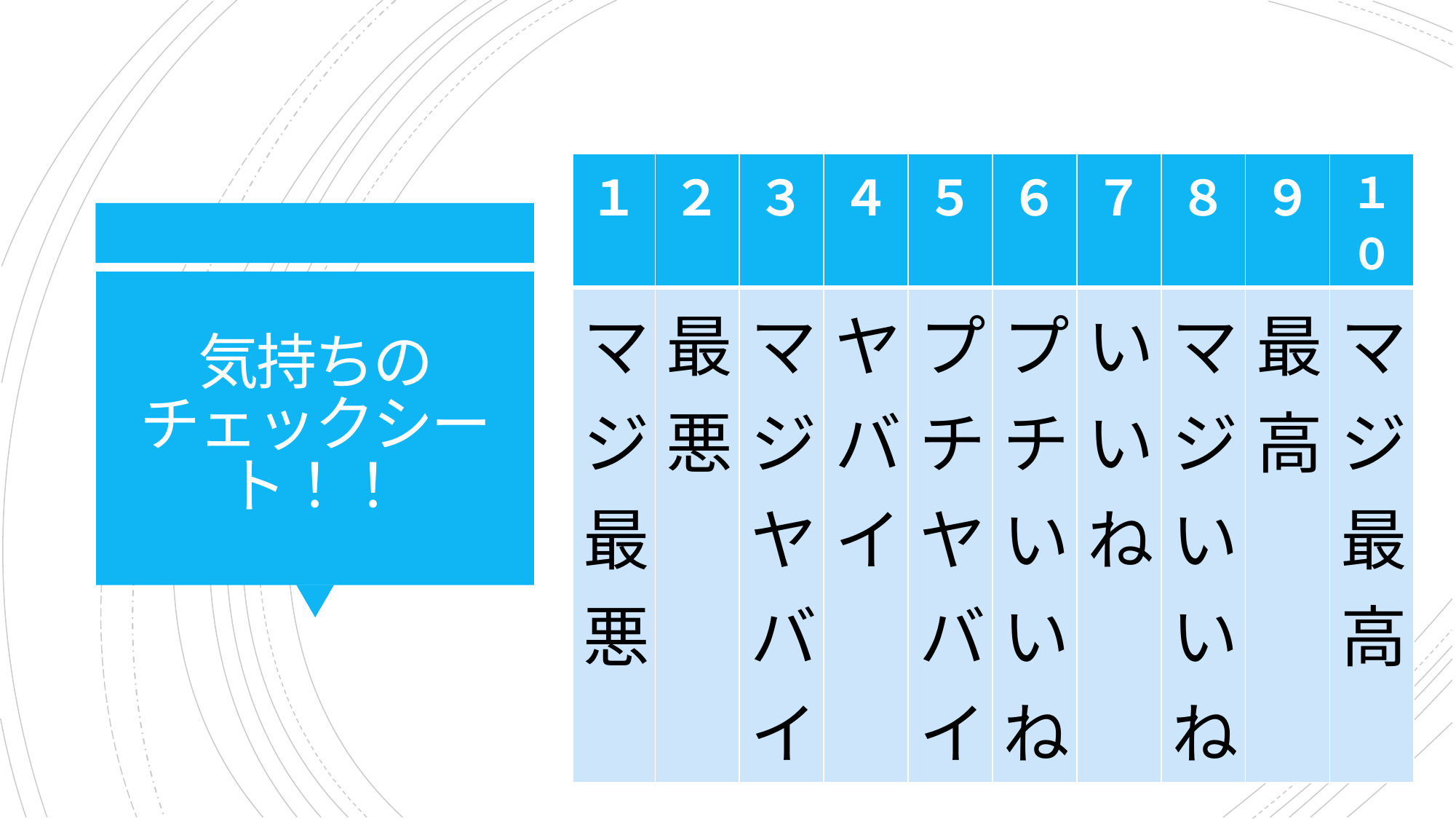

| １ | ２ | ３ | ４ | ５ | ６ | ７ | ８ | ９ | １０ |
| --- | --- | --- | --- | --- | --- | --- | --- | --- | --- |
| マジ最悪 | 最悪 | マジヤバイ | ヤバイ | プチヤバイ | プチいいね | いいね | マジいいね | 最高 | マジ最高 |
# 気持ちのチェックシート！！